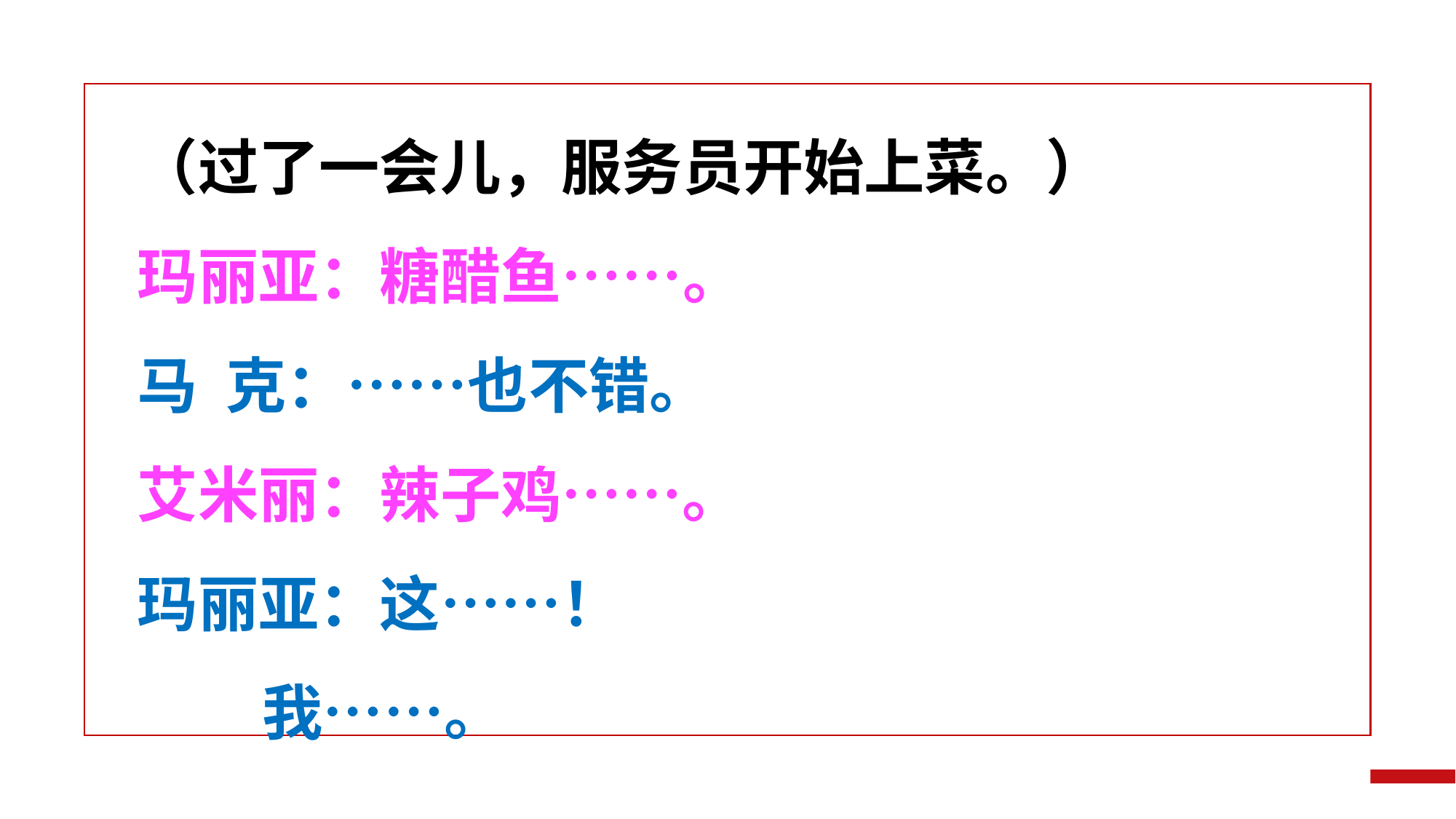

（过了一会儿，服务员开始上菜。）
玛丽亚：糖醋鱼……。
马  克：……也不错。
艾米丽：辣子鸡……。
玛丽亚：这……！
        我……。